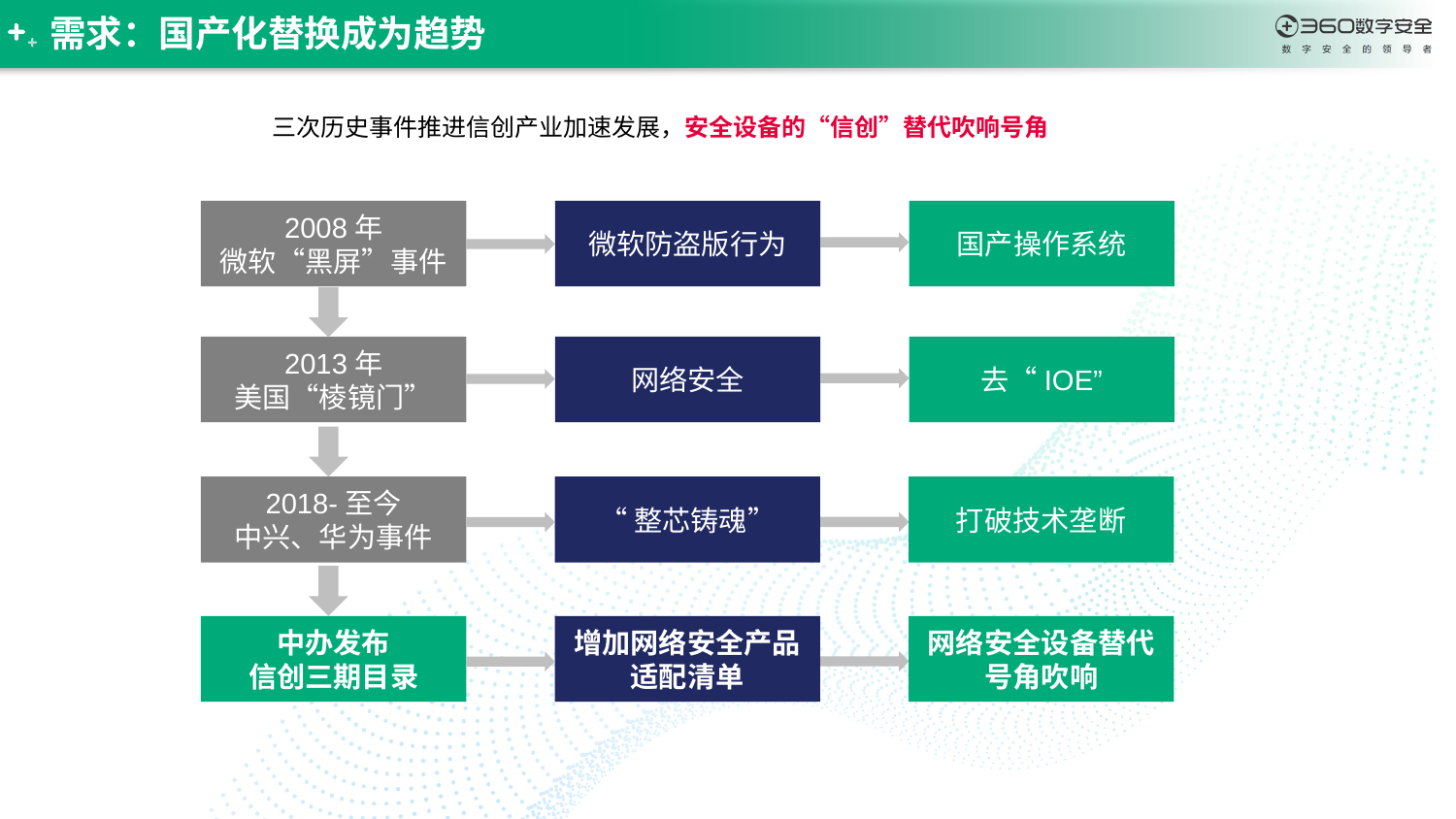

需求：国产化替换成为趋势
三次历史事件推进信创产业加速发展，安全设备的“信创”替代吹响号角
2008年
微软“黑屏”事件
微软防盗版行为
国产操作系统

2013年
美国“棱镜门”
网络安全
去“IOE”

2018-至今
中兴、华为事件
“整芯铸魂”
打破技术垄断

中办发布
信创三期目录
增加网络安全产品
适配清单
网络安全设备替代
号角吹响